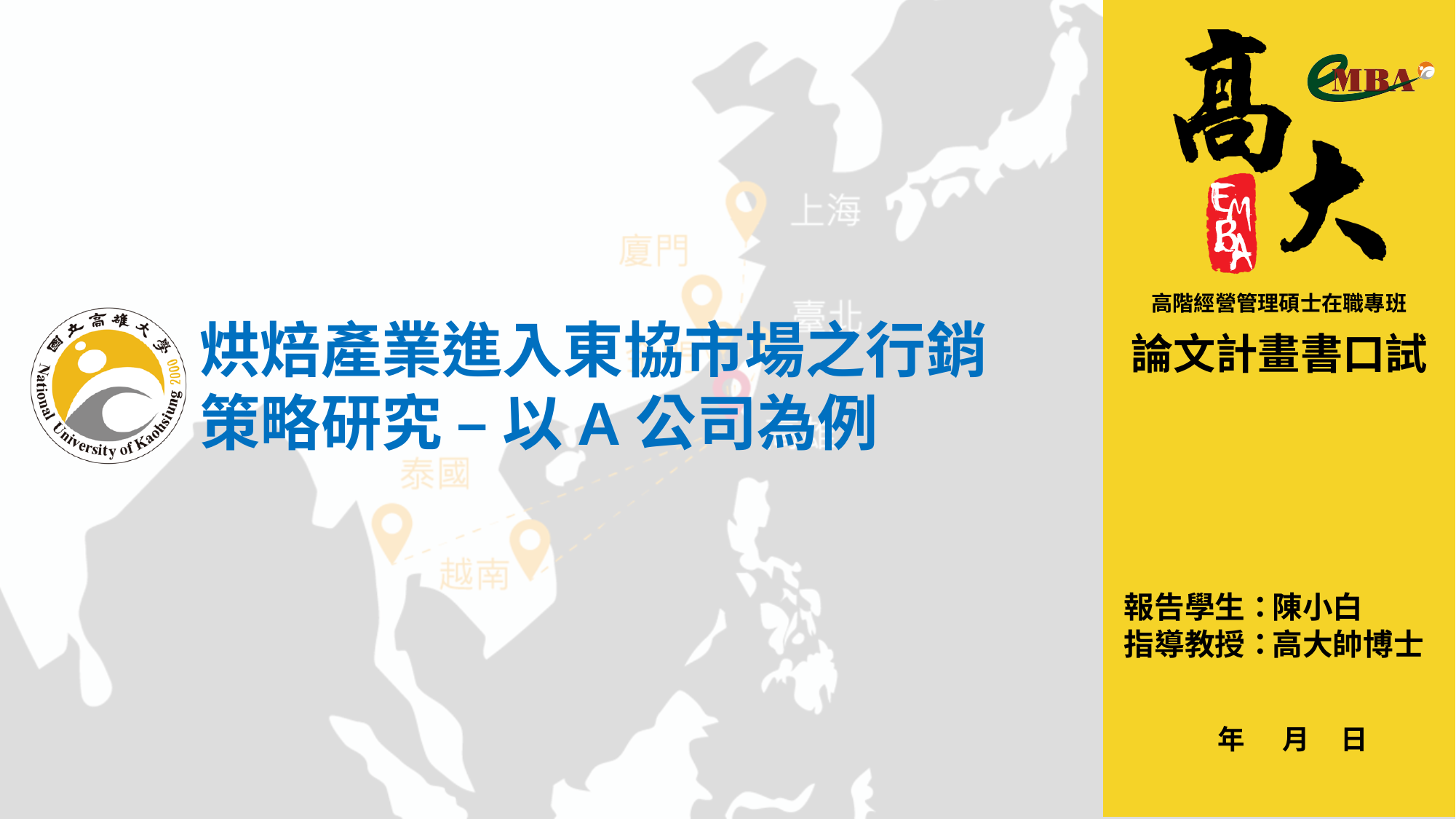

烘焙產業進入東協市場之行銷策略研究 – 以A公司為例
陳小白
高大帥博士
      年      月     日